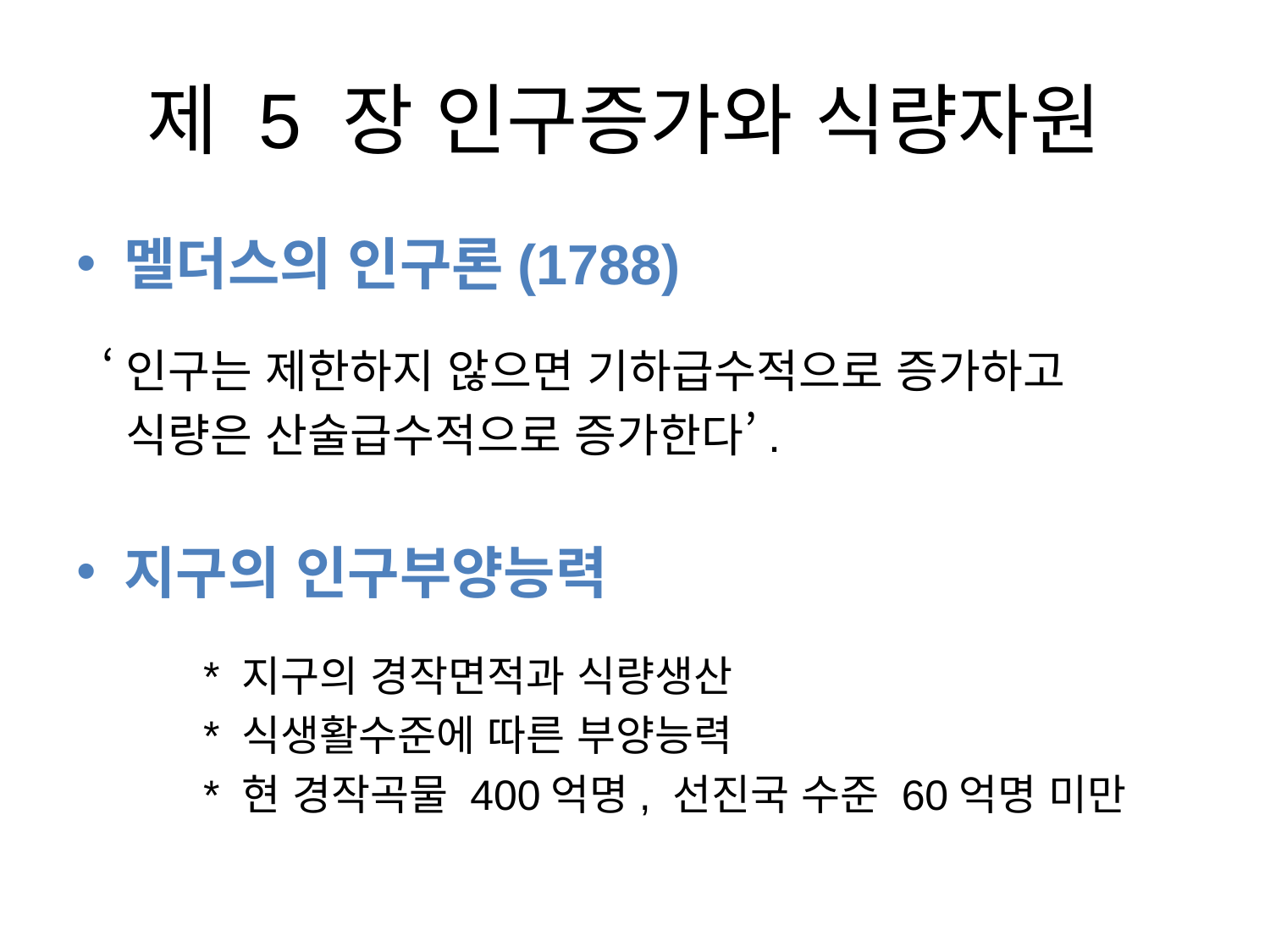

# 제 5 장 인구증가와 식량자원
멜더스의 인구론(1788)

  ‘인구는 제한하지 않으면 기하급수적으로 증가하고
   식량은 산술급수적으로 증가한다’.

지구의 인구부양능력

* 지구의 경작면적과 식량생산
* 식생활수준에 따른 부양능력
* 현 경작곡물 400억명, 선진국 수준 60억명 미만